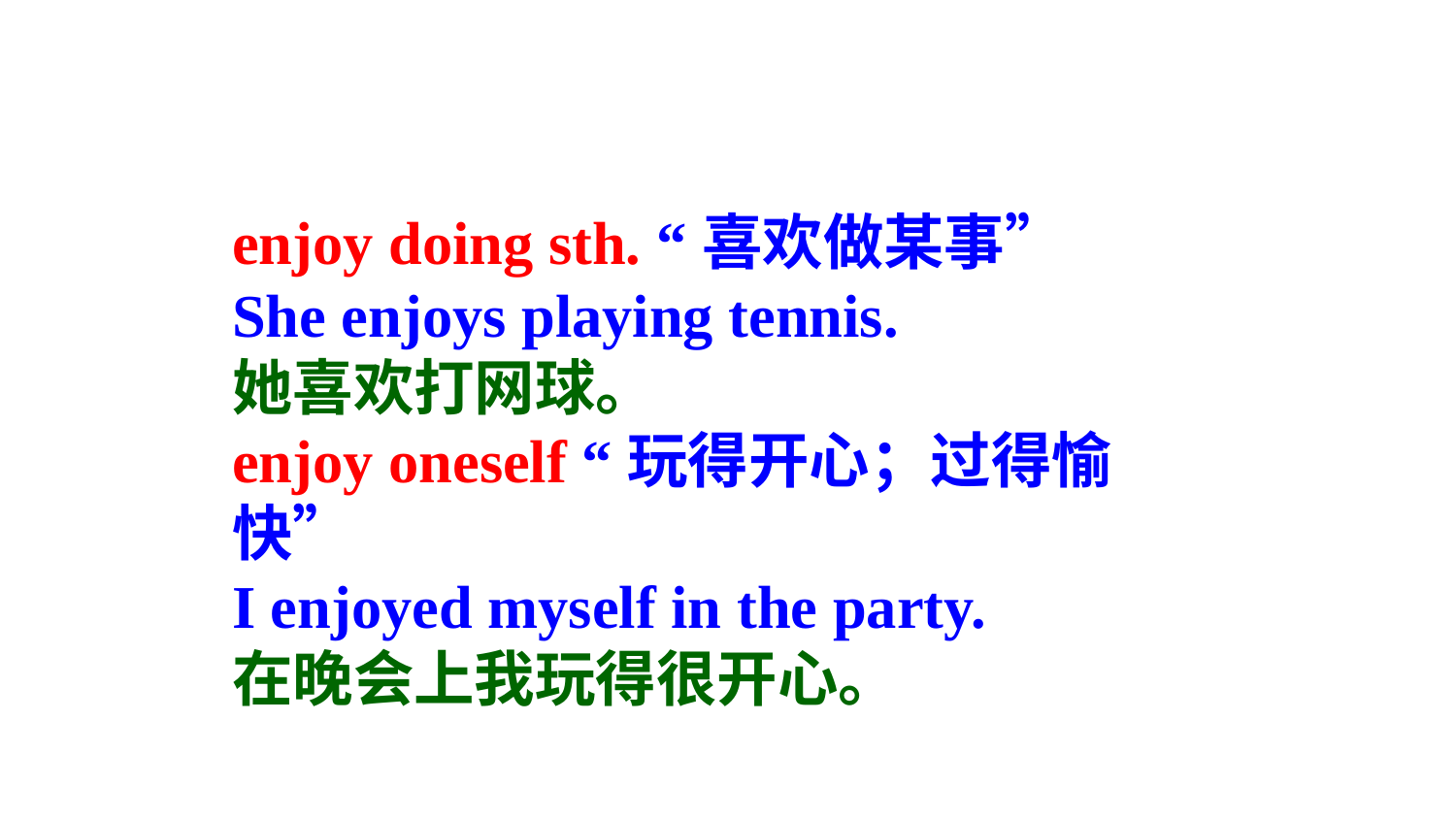

enjoy doing sth. “喜欢做某事”
She enjoys playing tennis.
她喜欢打网球。
enjoy oneself “玩得开心；过得愉快”
I enjoyed myself in the party.
在晚会上我玩得很开心。